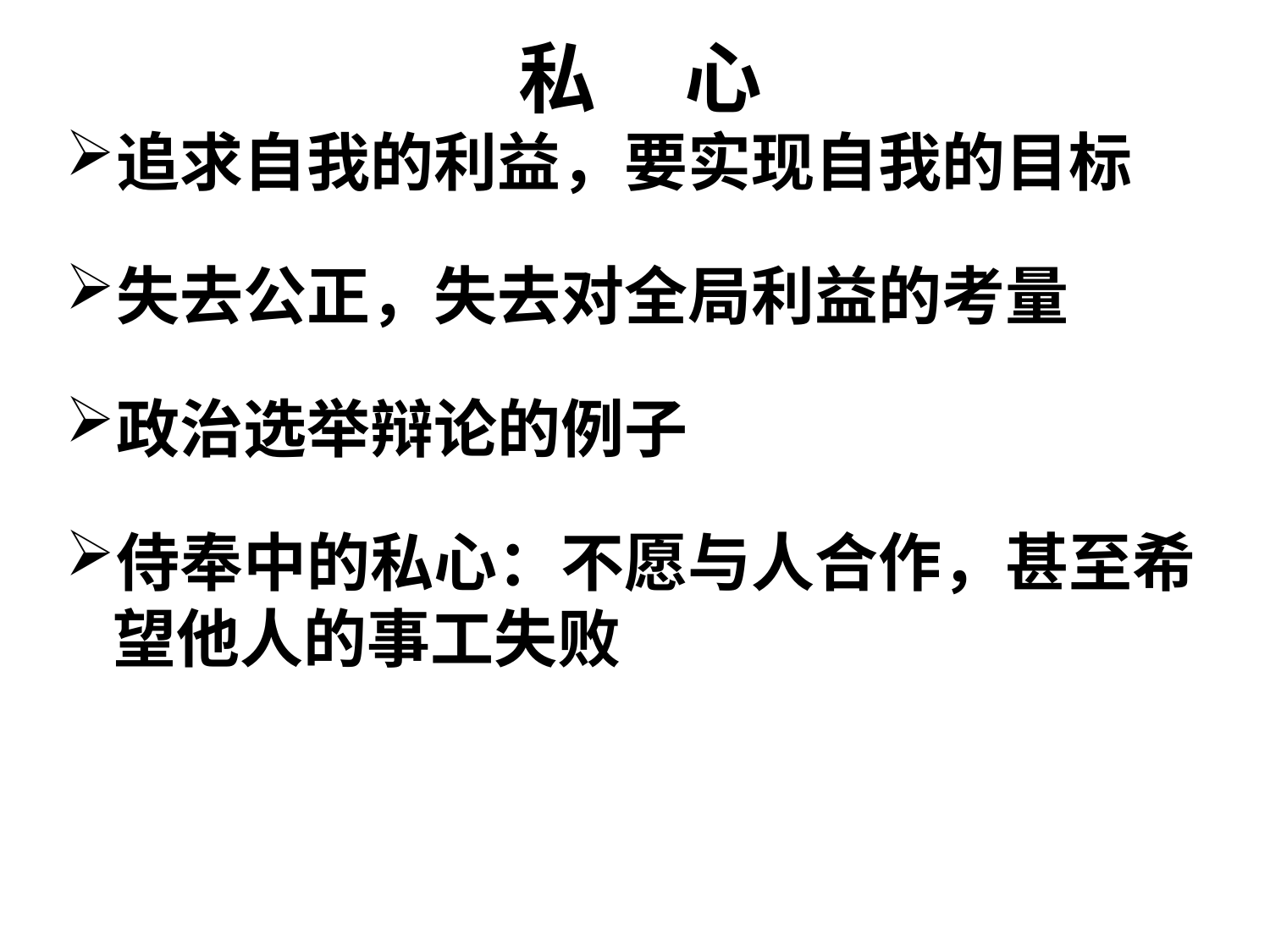

# 私     心
追求自我的利益，要实现自我的目标

失去公正，失去对全局利益的考量

政治选举辩论的例子

侍奉中的私心：不愿与人合作，甚至希望他人的事工失败